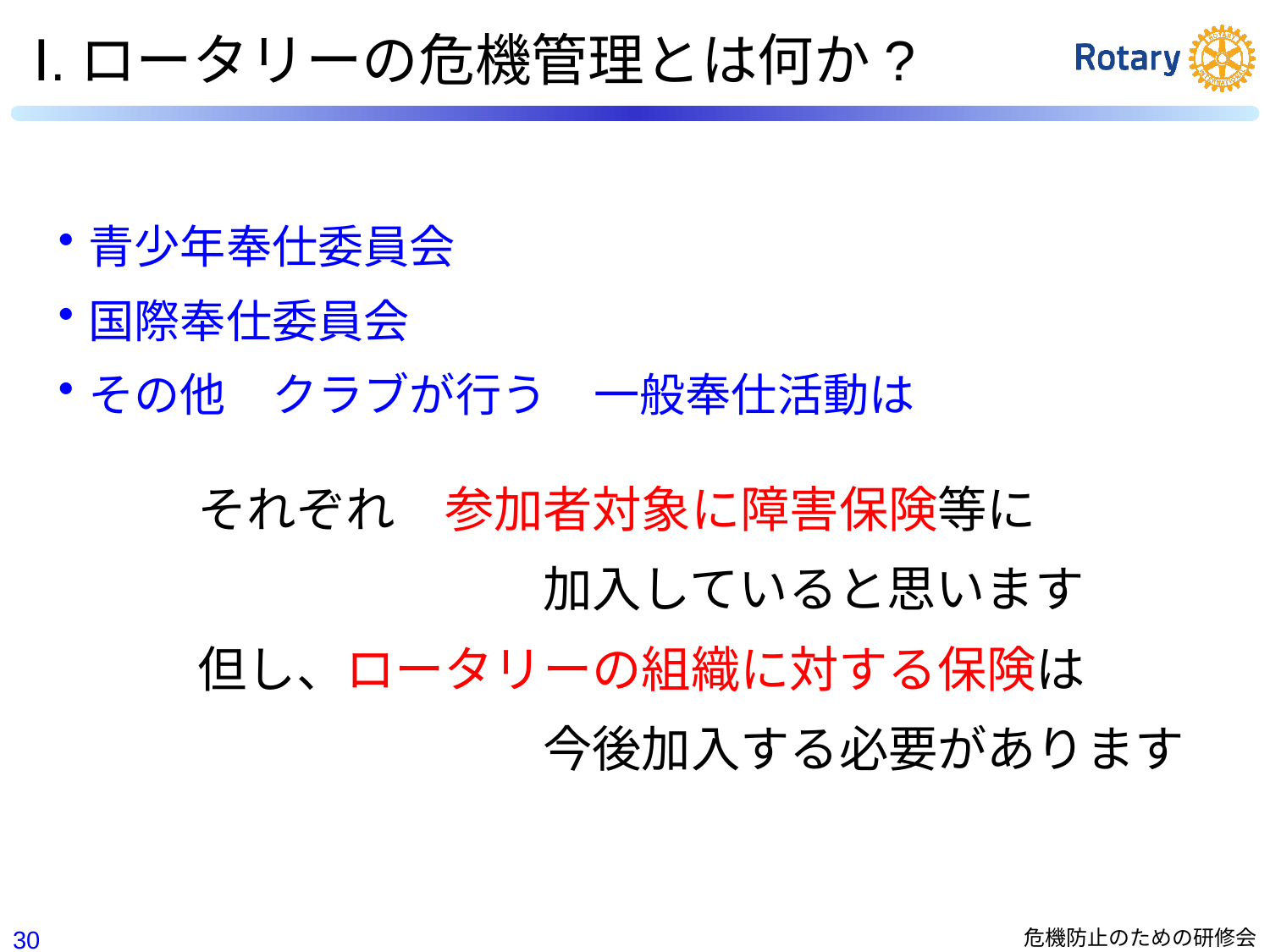

Ⅰ.ロータリーの危機管理とは何か?
青少年奉仕委員会
国際奉仕委員会
その他　クラブが行う　一般奉仕活動は
それぞれ　参加者対象に障害保険等に
　　　　　　　加入していると思います
但し、ロータリーの組織に対する保険は
　　　　　　　今後加入する必要があります
30
危機防止のための研修会